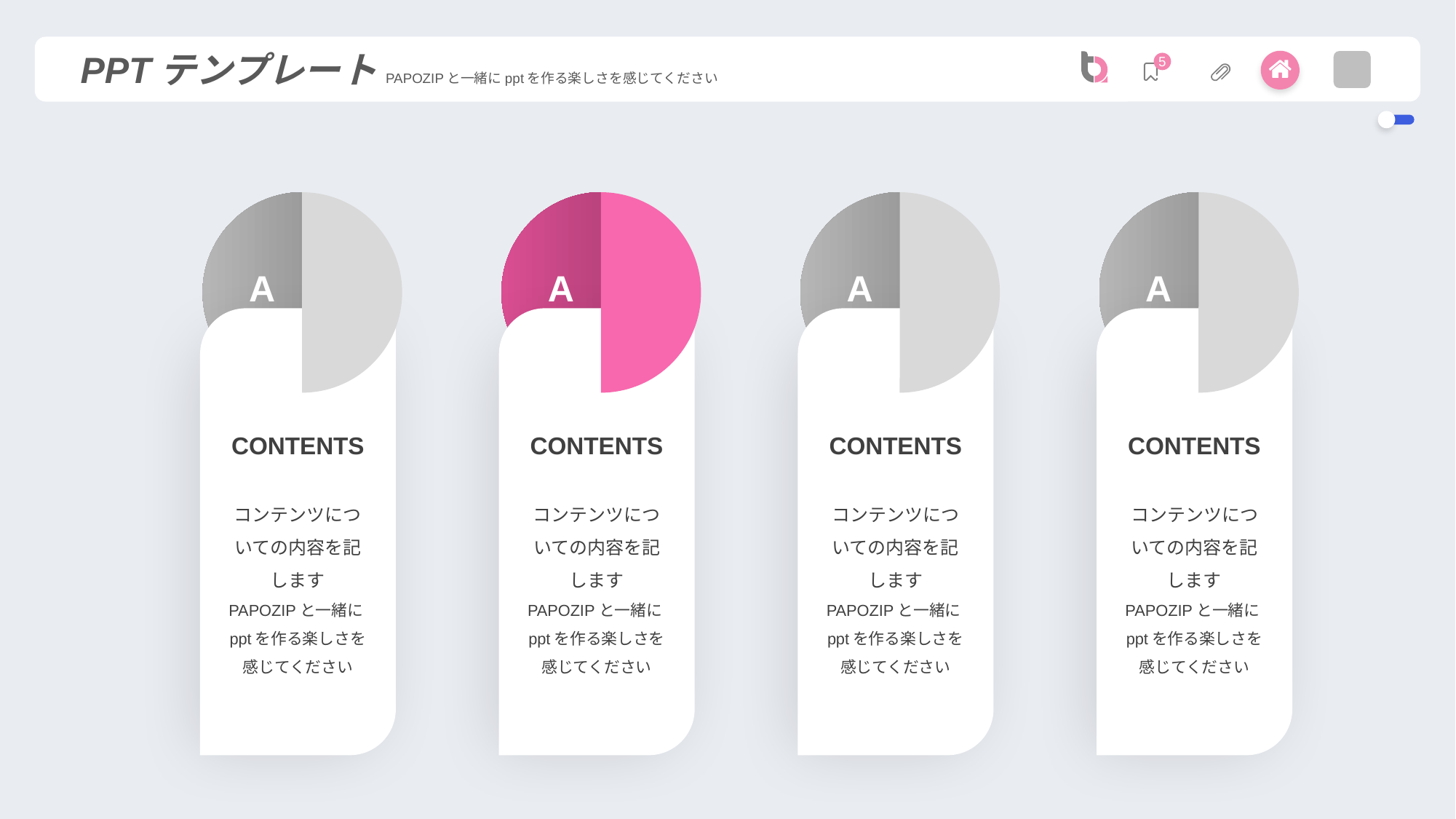

PPTテンプレートPAPOZIPと一緒にpptを作る楽しさを感じてください

5

A
A
A
A

CONTENTS

コンテンツについての内容を記します
PAPOZIPと一緒にpptを作る楽しさを感じてください

CONTENTS

コンテンツについての内容を記します
PAPOZIPと一緒にpptを作る楽しさを感じてください

CONTENTS

コンテンツについての内容を記します
PAPOZIPと一緒にpptを作る楽しさを感じてください

CONTENTS

コンテンツについての内容を記します
PAPOZIPと一緒にpptを作る楽しさを感じてください